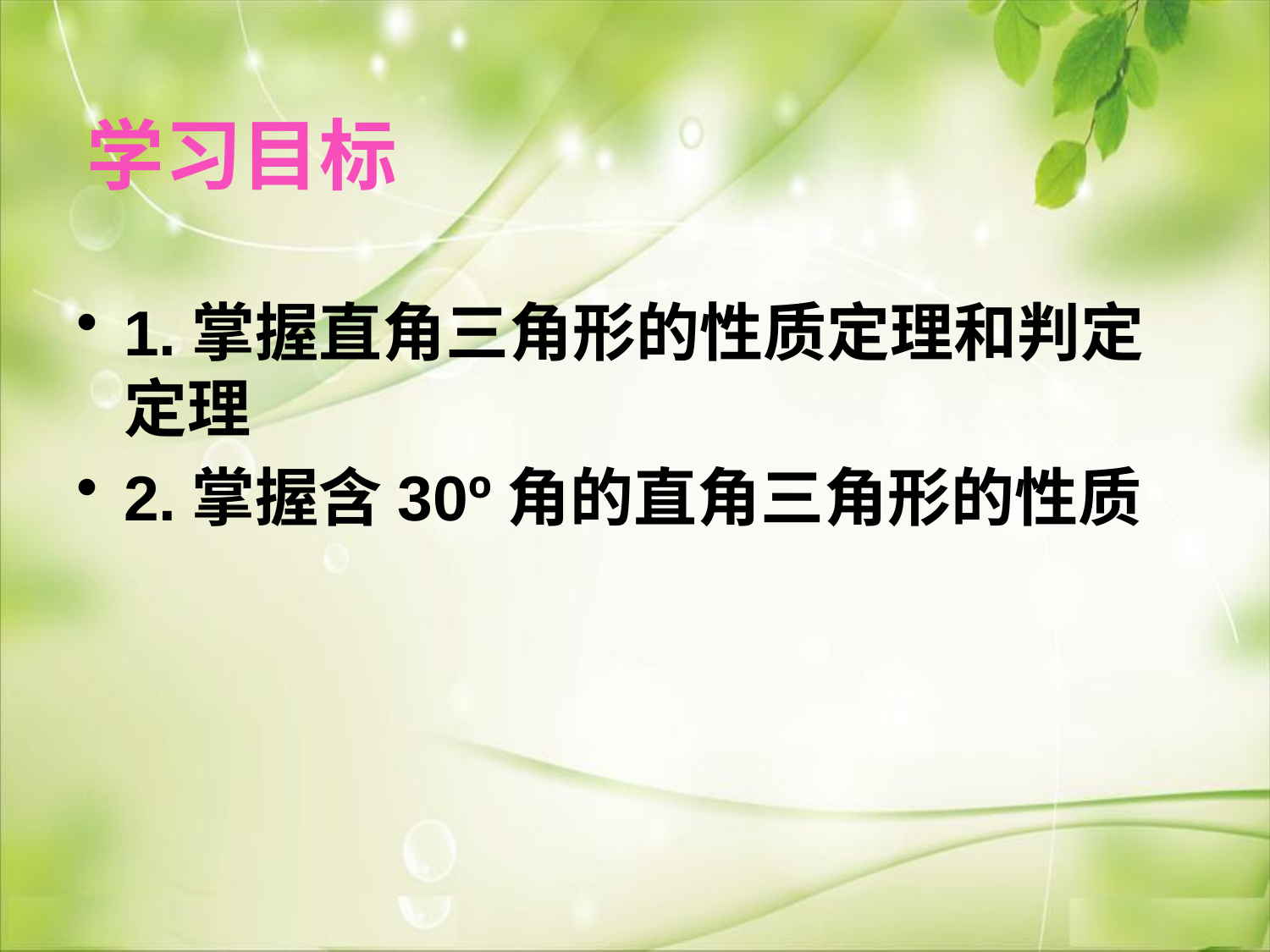

# 学习目标
1.掌握直角三角形的性质定理和判定定理
2.掌握含30º角的直角三角形的性质